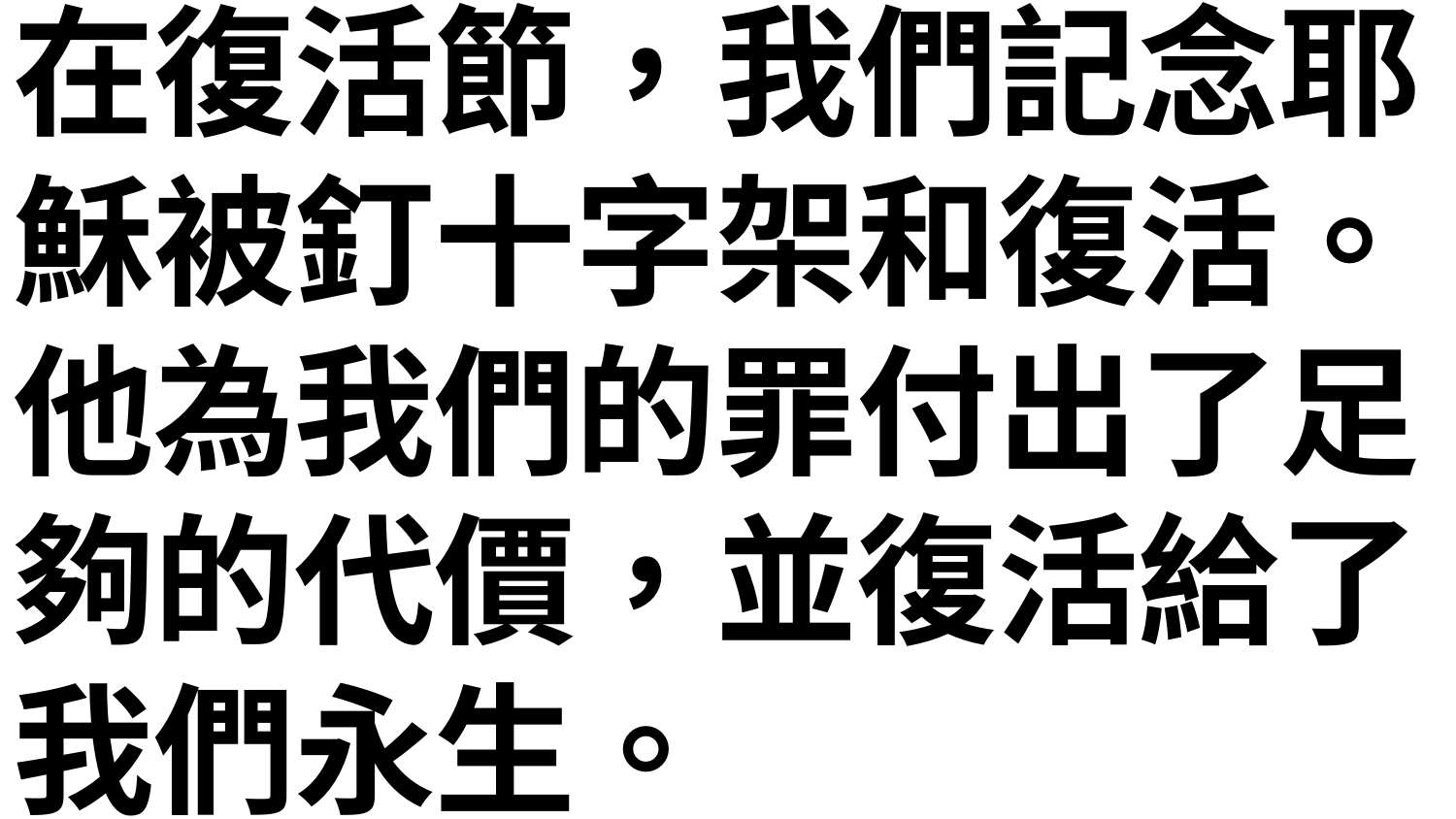

在復活節，我們記念耶穌被釘十字架和復活。 他為我們的罪付出了足夠的代價，並復活給了我們永生。